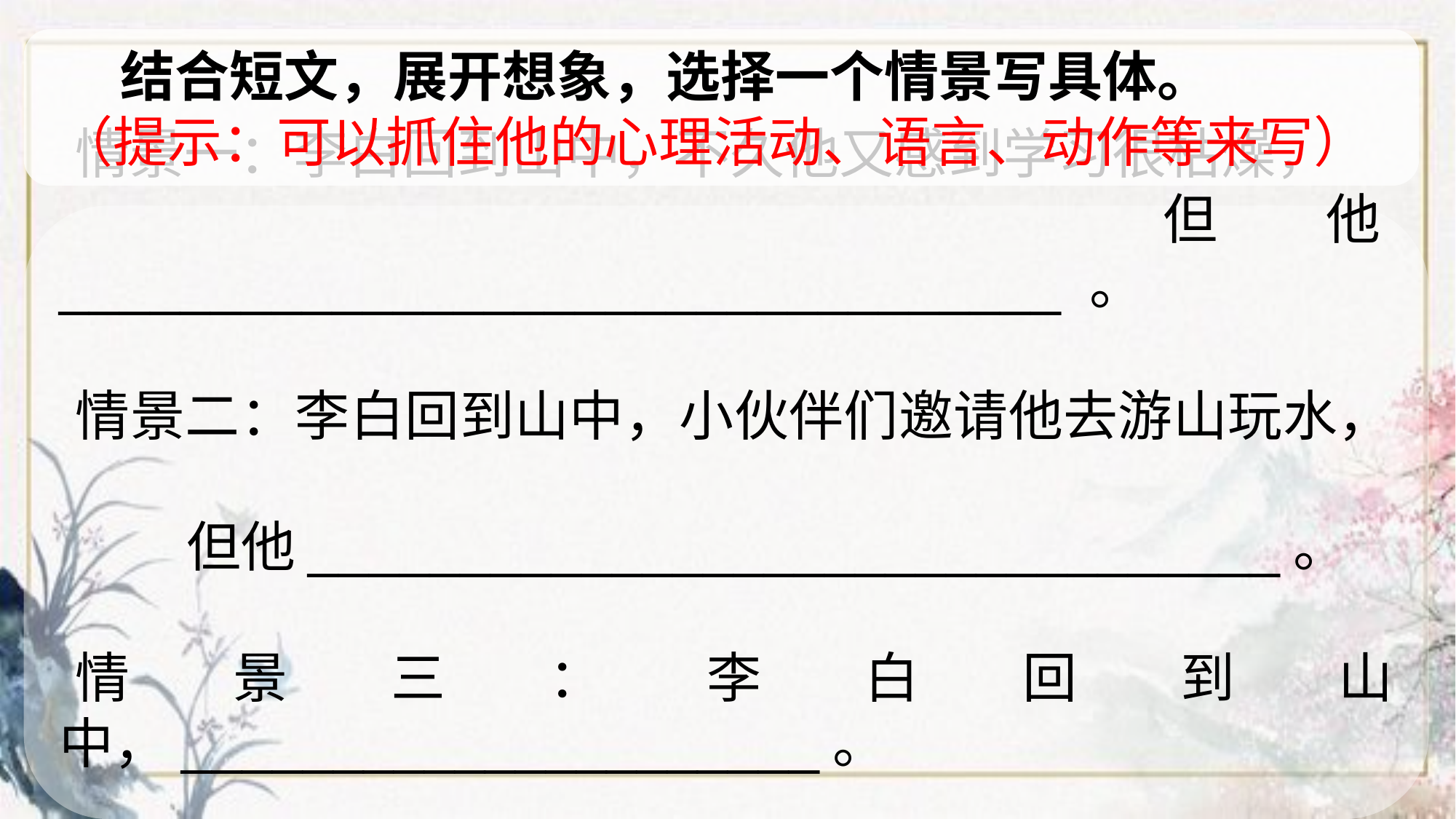

结合短文，展开想象，选择一个情景写具体。
（提示：可以抓住他的心理活动、语言、动作等来写）
情景一：李白回到山中，不久他又感到学习很枯燥，
        但他_________________________________ 。

情景二：李白回到山中，小伙伴们邀请他去游山玩水，
        但他________________________________。

情景三：李白回到山中，_____________________。